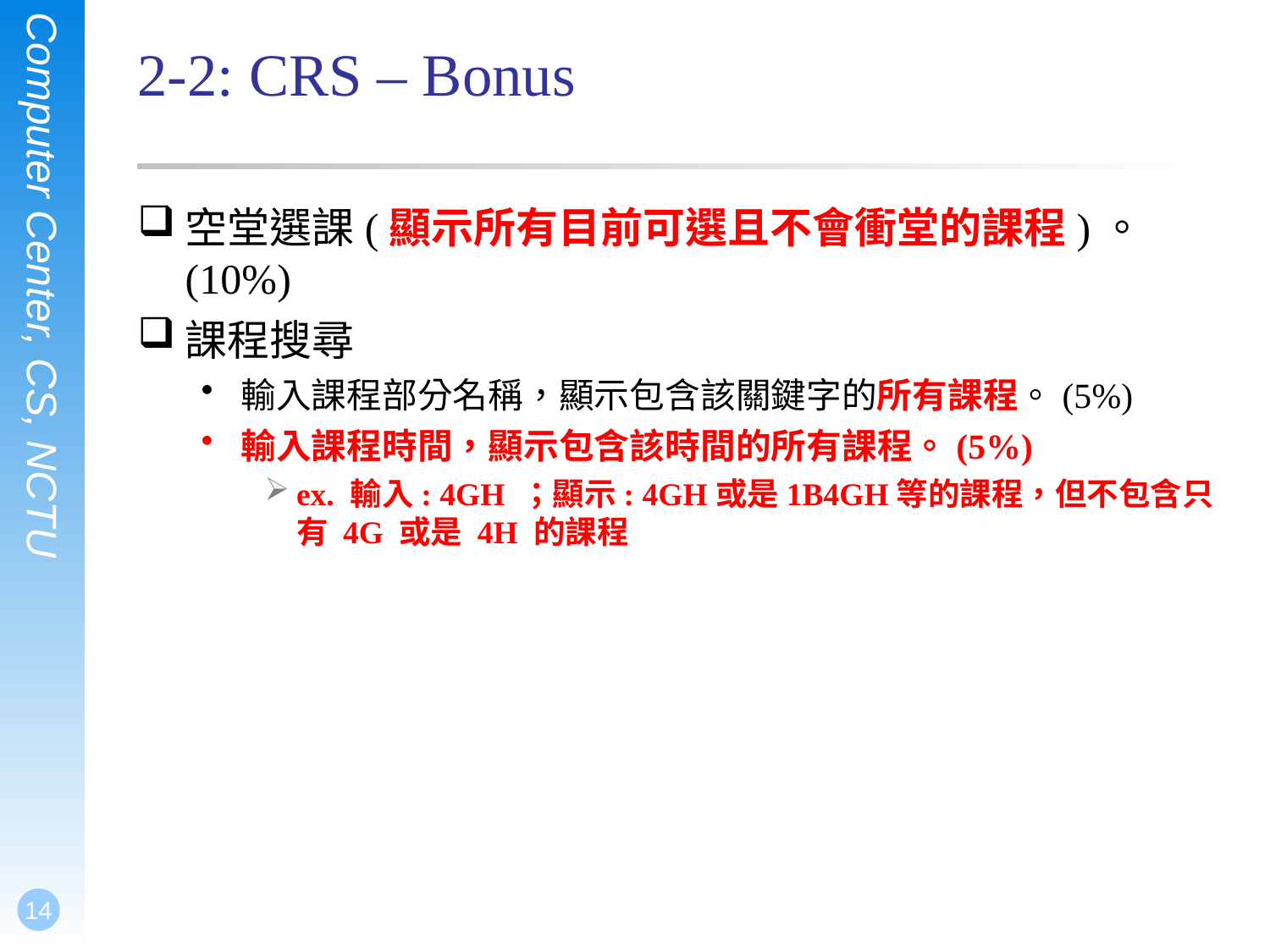

# 2-2: CRS – Bonus
空堂選課(顯示所有目前可選且不會衝堂的課程)。(10%)
課程搜尋
輸入課程部分名稱，顯示包含該關鍵字的所有課程。(5%)
輸入課程時間，顯示包含該時間的所有課程。(5%)
ex. 輸入: 4GH ；顯示: 4GH或是1B4GH等的課程，但不包含只有 4G 或是 4H 的課程